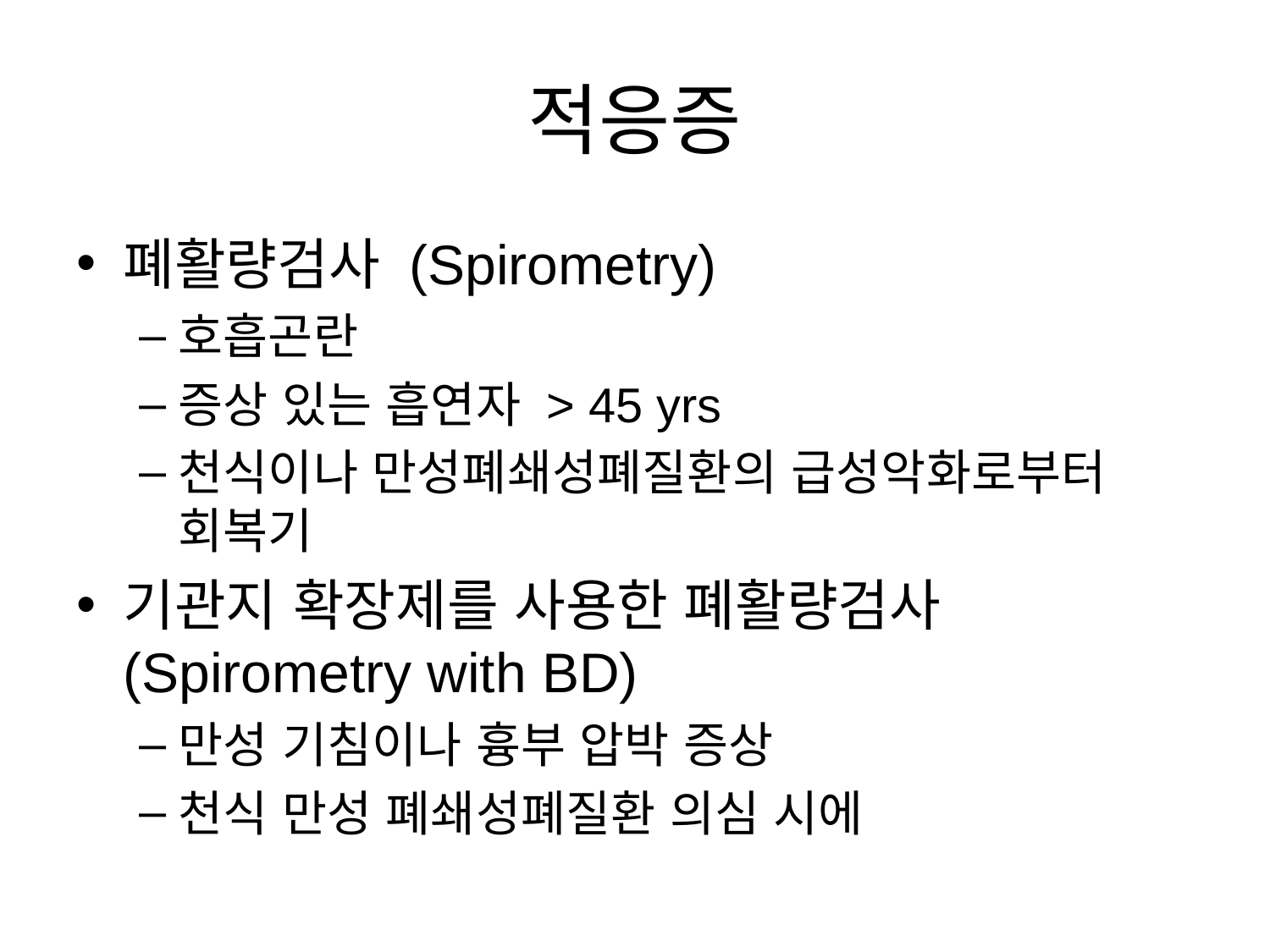

# 적응증
폐활량검사 (Spirometry)
호흡곤란
증상 있는 흡연자 > 45 yrs
천식이나 만성폐쇄성폐질환의 급성악화로부터 회복기
기관지 확장제를 사용한 폐활량검사 (Spirometry with BD)
만성 기침이나 흉부 압박 증상
천식 만성 폐쇄성폐질환 의심 시에